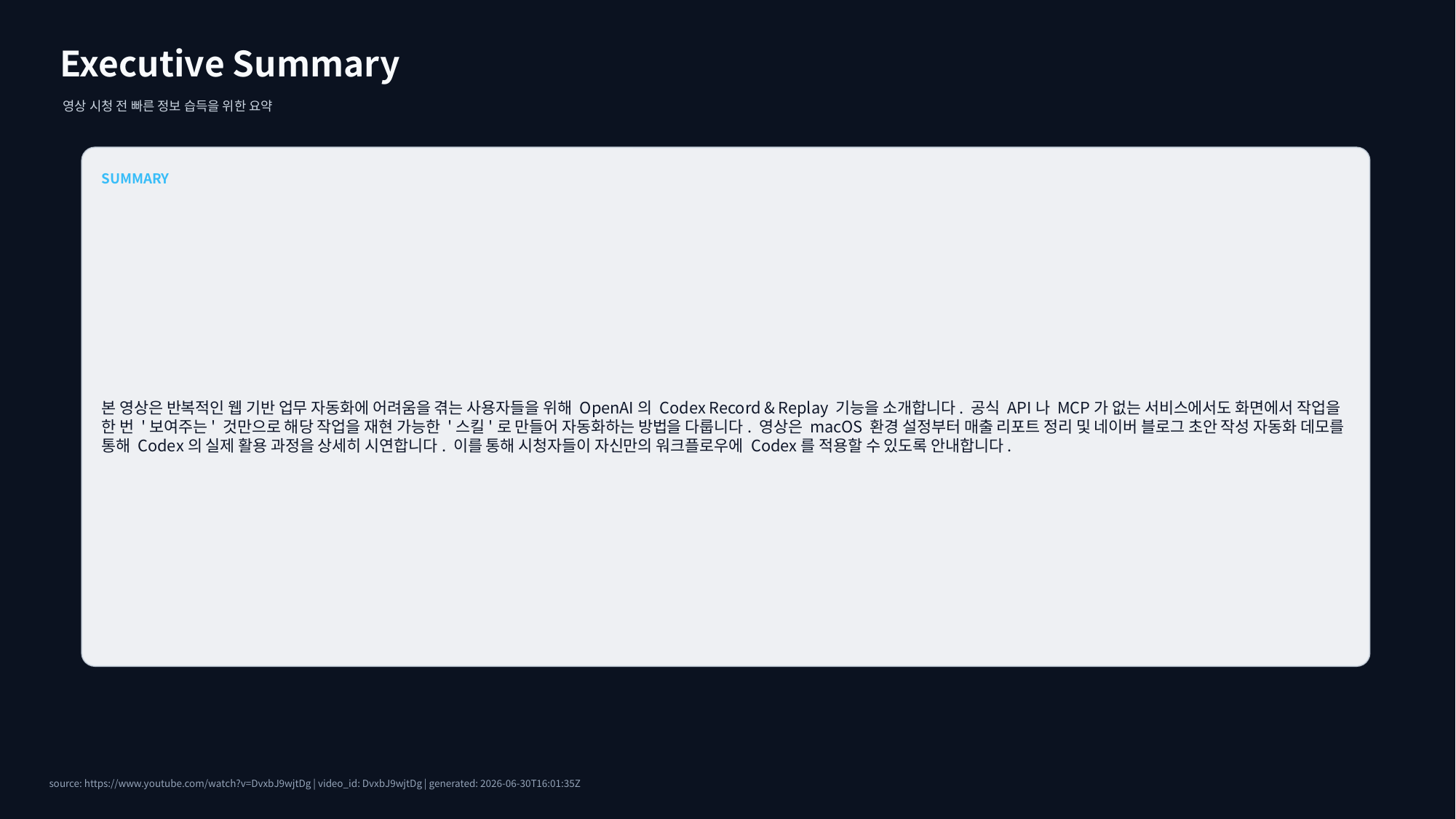

Executive Summary
영상 시청 전 빠른 정보 습득을 위한 요약

SUMMARY
본 영상은 반복적인 웹 기반 업무 자동화에 어려움을 겪는 사용자들을 위해 OpenAI의 Codex Record & Replay 기능을 소개합니다. 공식 API나 MCP가 없는 서비스에서도 화면에서 작업을 한 번 '보여주는' 것만으로 해당 작업을 재현 가능한 '스킬'로 만들어 자동화하는 방법을 다룹니다. 영상은 macOS 환경 설정부터 매출 리포트 정리 및 네이버 블로그 초안 작성 자동화 데모를 통해 Codex의 실제 활용 과정을 상세히 시연합니다. 이를 통해 시청자들이 자신만의 워크플로우에 Codex를 적용할 수 있도록 안내합니다.
source: https://www.youtube.com/watch?v=DvxbJ9wjtDg | video_id: DvxbJ9wjtDg | generated: 2026-06-30T16:01:35Z